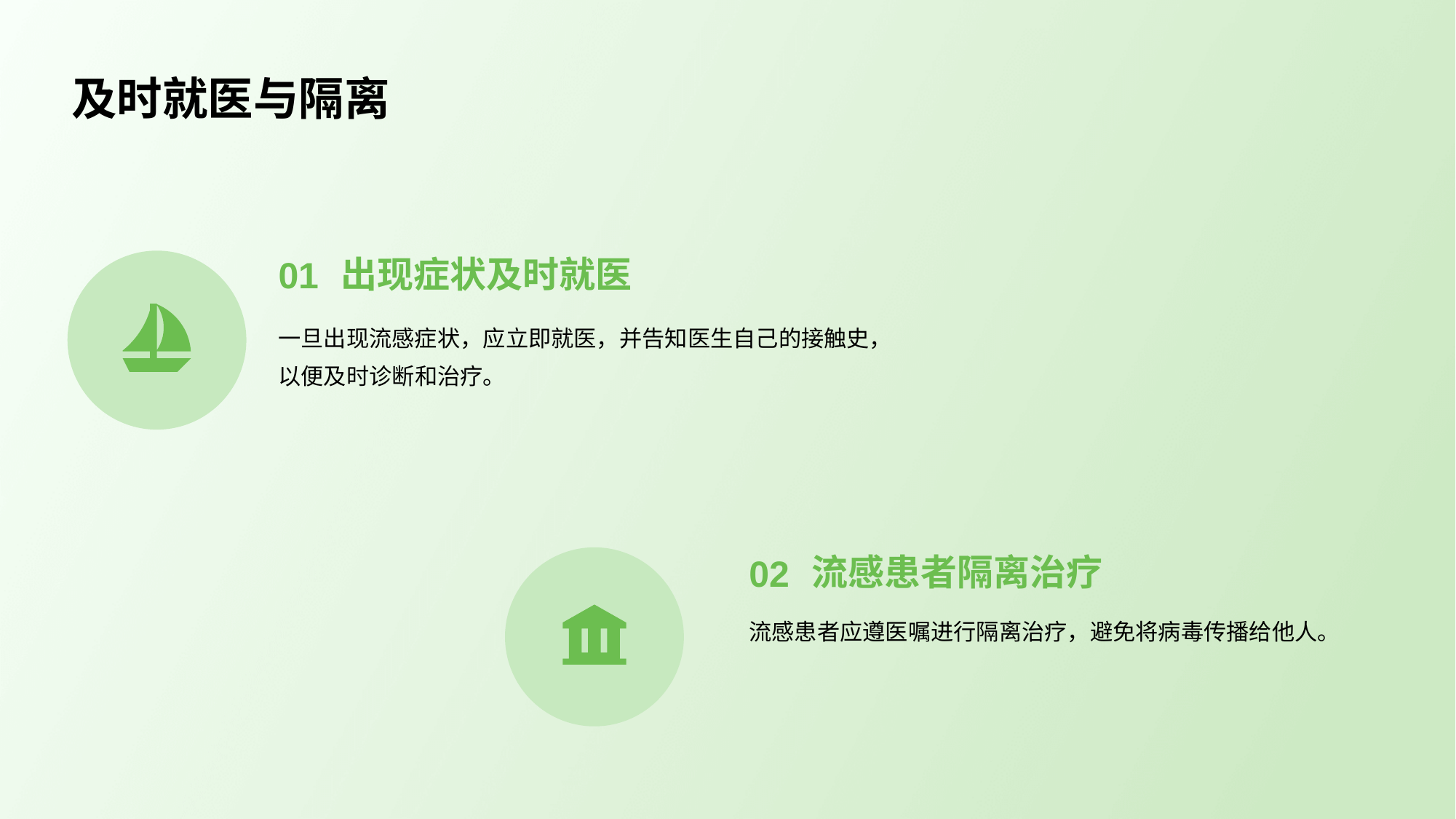

及时就医与隔离
01
出现症状及时就医

一旦出现流感症状，应立即就医，并告知医生自己的接触史，以便及时诊断和治疗。
02
流感患者隔离治疗

流感患者应遵医嘱进行隔离治疗，避免将病毒传播给他人。